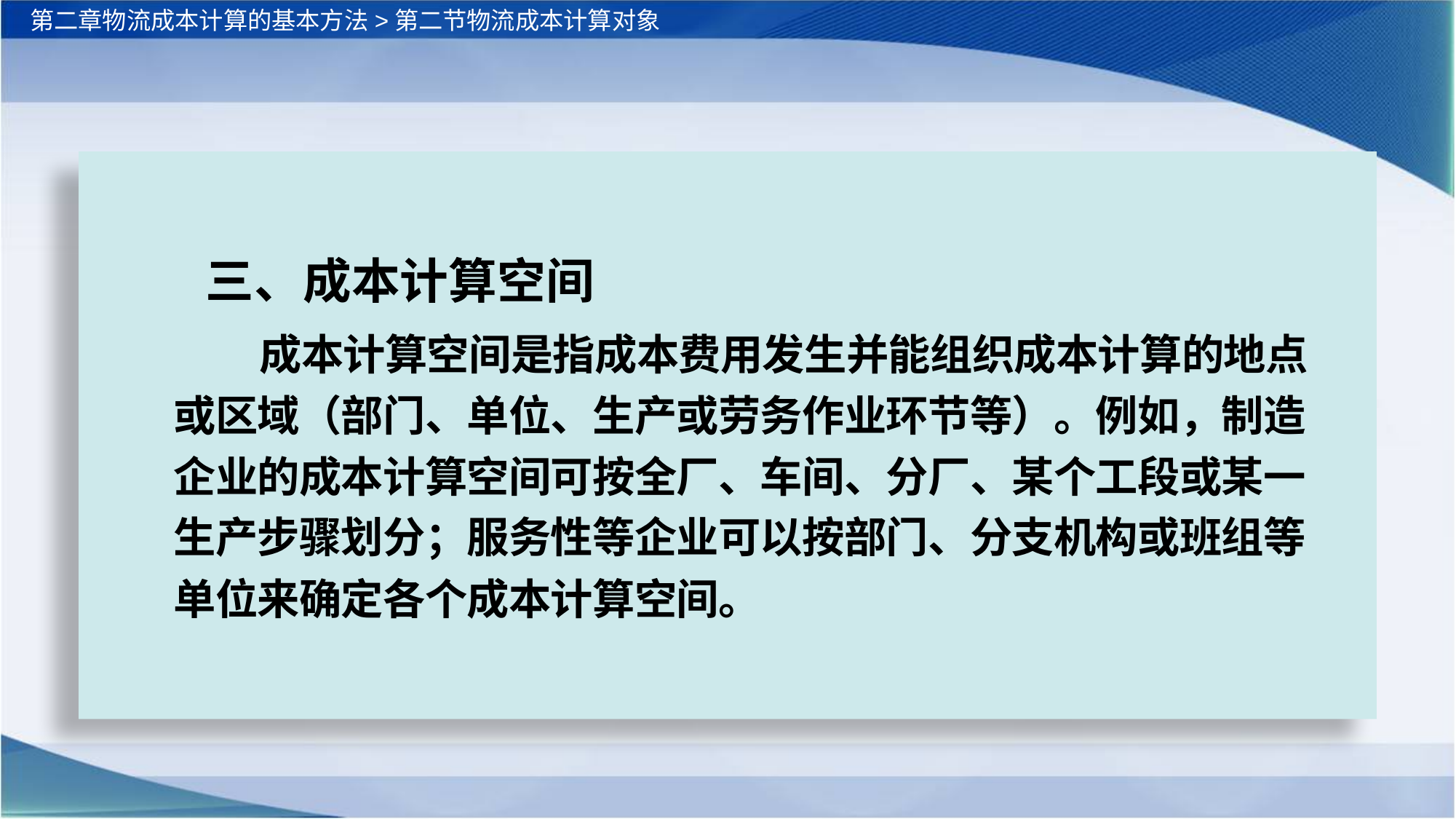

第二章物流成本计算的基本方法>第二节物流成本计算对象
三、成本计算空间
成本计算空间是指成本费用发生并能组织成本计算的地点或区域（部门、单位、生产或劳务作业环节等）。例如，制造企业的成本计算空间可按全厂、车间、分厂、某个工段或某一生产步骤划分；服务性等企业可以按部门、分支机构或班组等单位来确定各个成本计算空间。